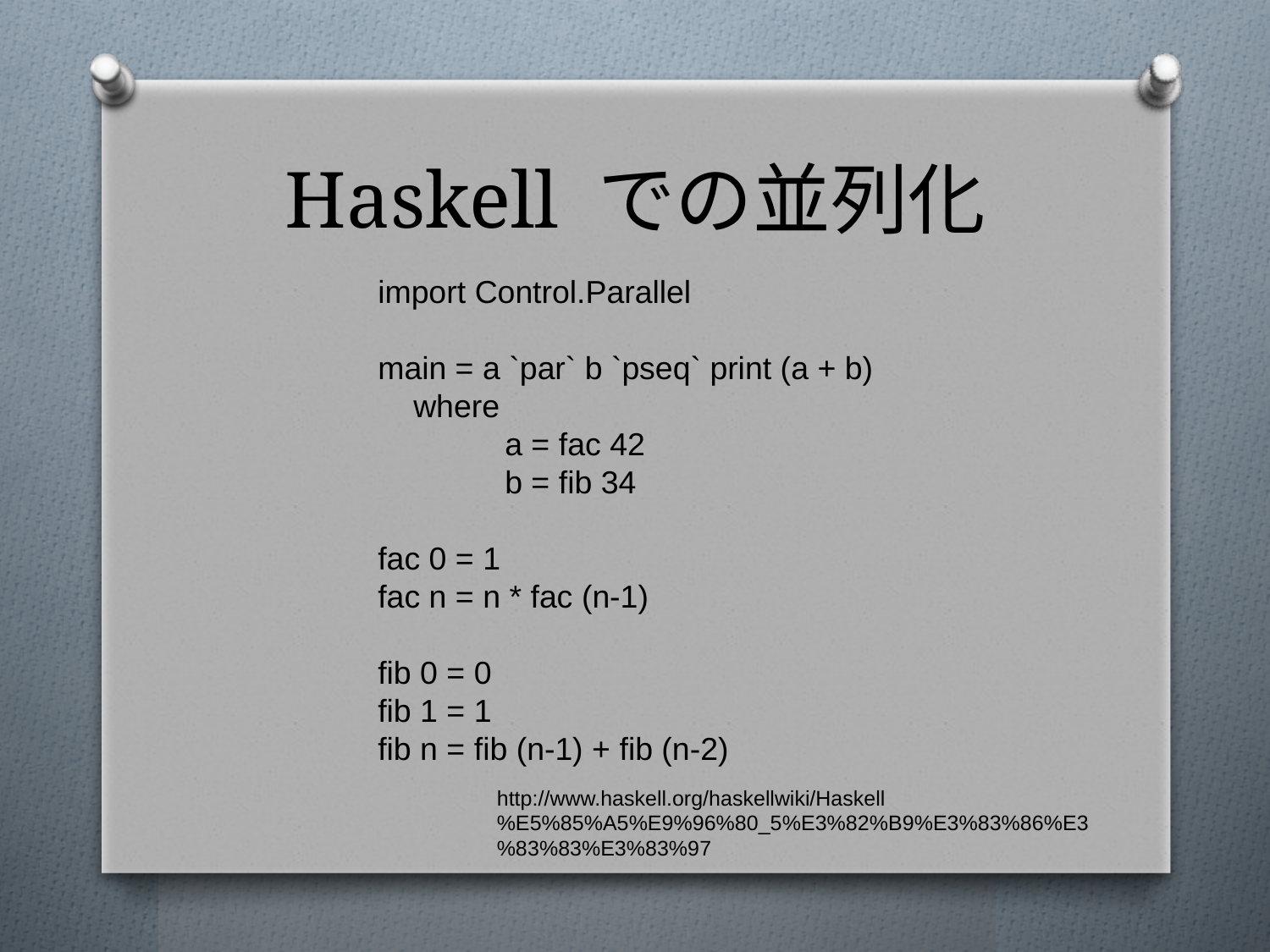

# Haskell での並列化
﻿import Control.Parallel

main = a `par` b `pseq` print (a + b)
    where
	a = fac 42
	b = fib 34

fac 0 = 1
fac n = n * fac (n-1)

﻿fib 0 = 0
fib 1 = 1
fib n = fib (n-1) + fib (n-2)
http://www.haskell.org/haskellwiki/Haskell%E5%85%A5%E9%96%80_5%E3%82%B9%E3%83%86%E3%83%83%E3%83%97